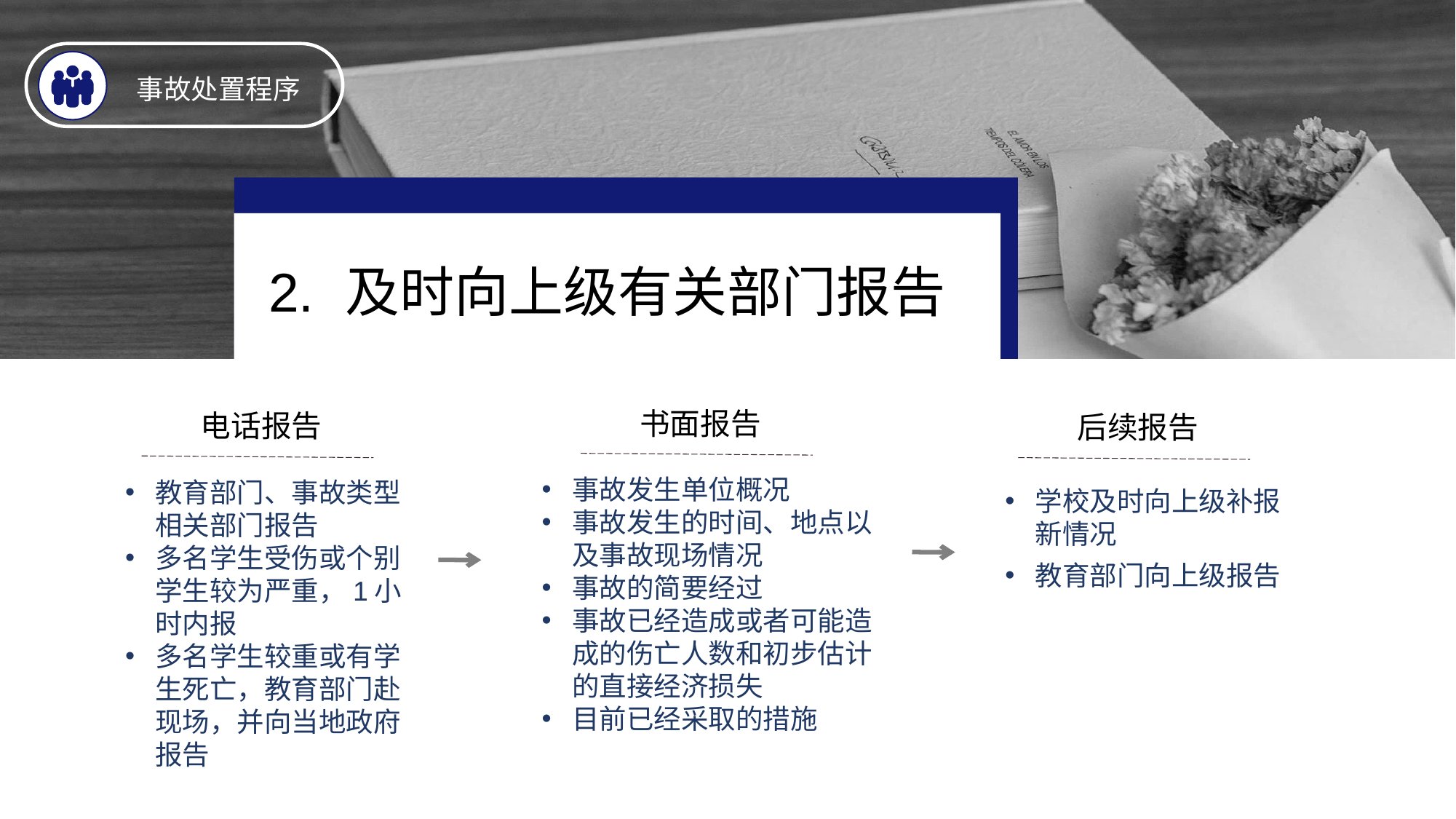

事故处置程序

及时向上级有关部门报告
书面报告
电话报告
后续报告
事故发生单位概况
事故发生的时间、地点以及事故现场情况
事故的简要经过
事故已经造成或者可能造成的伤亡人数和初步估计的直接经济损失
目前已经采取的措施
教育部门、事故类型相关部门报告
多名学生受伤或个别学生较为严重，1小时内报
多名学生较重或有学生死亡，教育部门赴现场，并向当地政府报告
学校及时向上级补报新情况
教育部门向上级报告